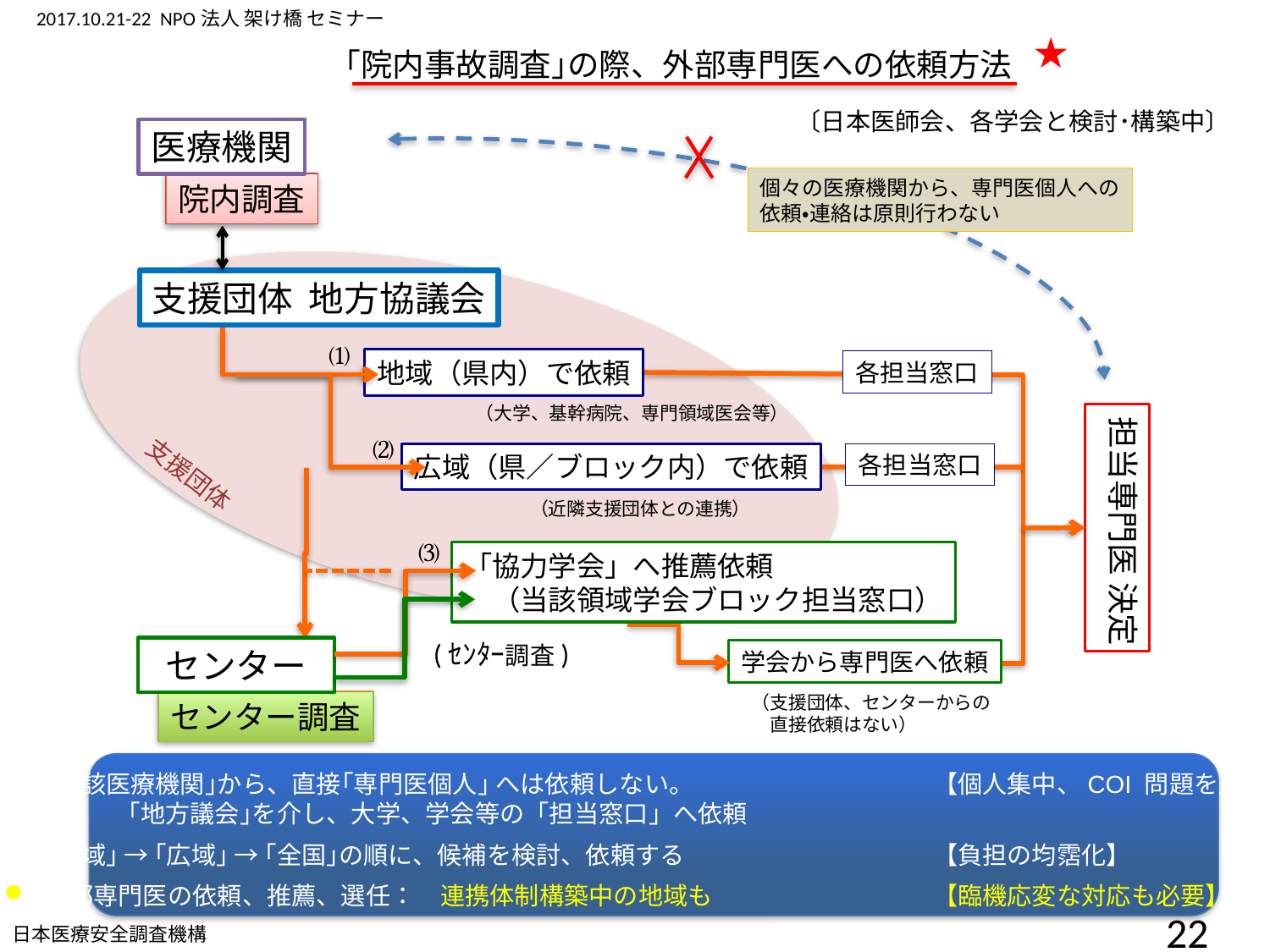

★
｢院内事故調査｣の際、外部専門医への依頼方法
〔日本医師会、各学会と検討･構築中〕
医療機関

個々の医療機関から、専門医個人への
依頼・連絡は原則行わない
院内調査

支援団体
支援団体  地方協議会
⑴
地域（県内）で依頼
各担当窓口

（大学、基幹病院、専門領域医会等）
担当専門医 決定
⑵
広域（県／ブロック内）で依頼
各担当窓口
（近隣支援団体との連携）
⑶
「協力学会」へ推薦依頼
　（当該領域学会ブロック担当窓口）
(ｾﾝﾀｰ調査)
センター
学会から専門医へ依頼
（支援団体、センターからの
　直接依頼はない）
センター調査

｢当該医療機関｣から、直接｢専門医個人｣ へは依頼しない。		【個人集中、COI 問題を避ける】
　　　　　｢地方議会｣を介し、大学、学会等の「担当窓口」へ依頼
｢地域｣ → ｢広域｣ → ｢全国｣の順に、候補を検討、依頼する　　		【負担の均霑化】
外部専門医の依頼、推薦、選任：　連携体制構築中の地域も		【臨機応変な対応も必要】